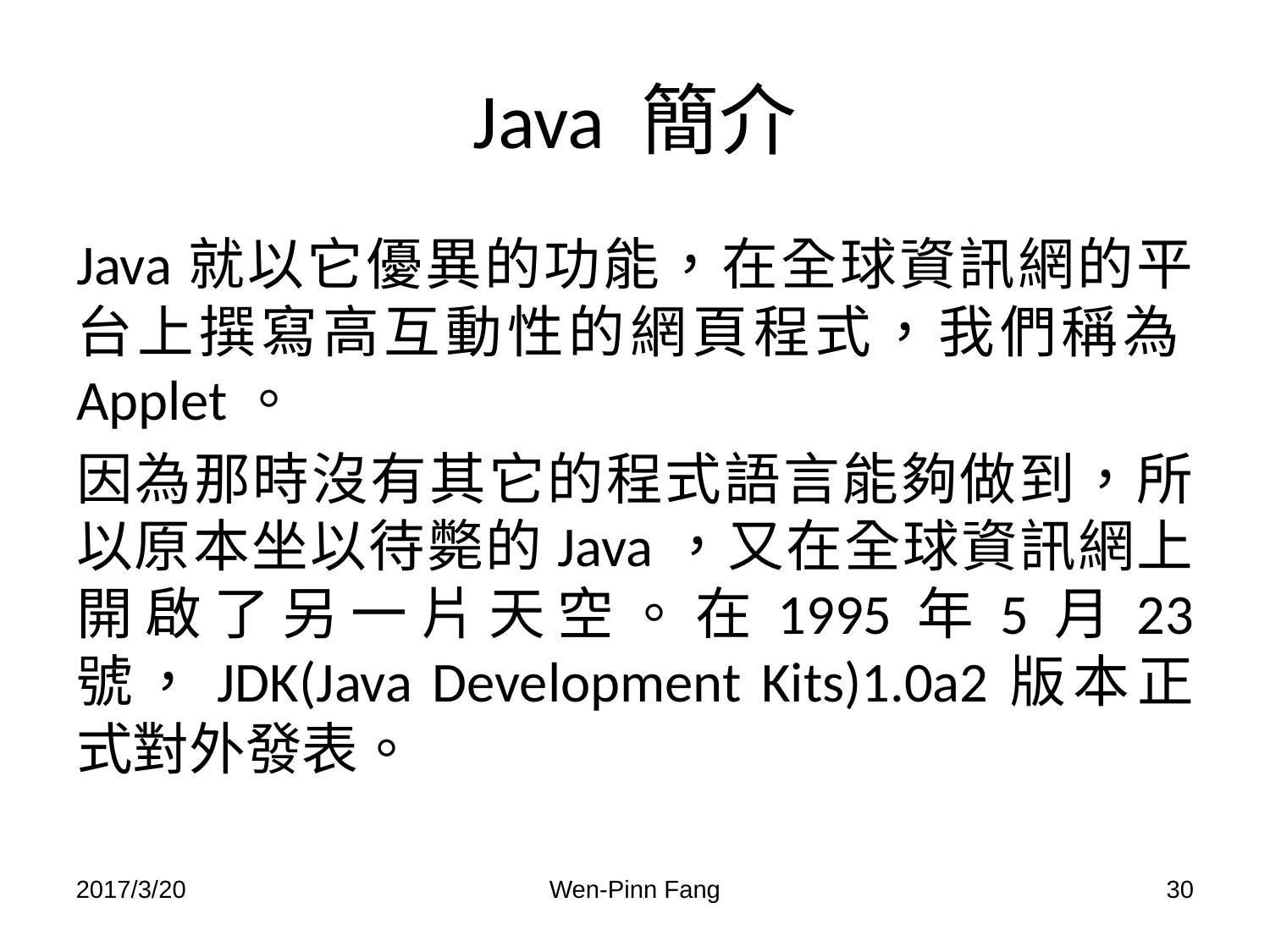

Java 簡介
Java就以它優異的功能，在全球資訊網的平台上撰寫高互動性的網頁程式，我們稱為Applet。
因為那時沒有其它的程式語言能夠做到，所以原本坐以待斃的Java，又在全球資訊網上開啟了另一片天空。在1995年5月23 號，JDK(Java Development Kits)1.0a2版本正式對外發表。

2017/3/20
Wen-Pinn Fang
30